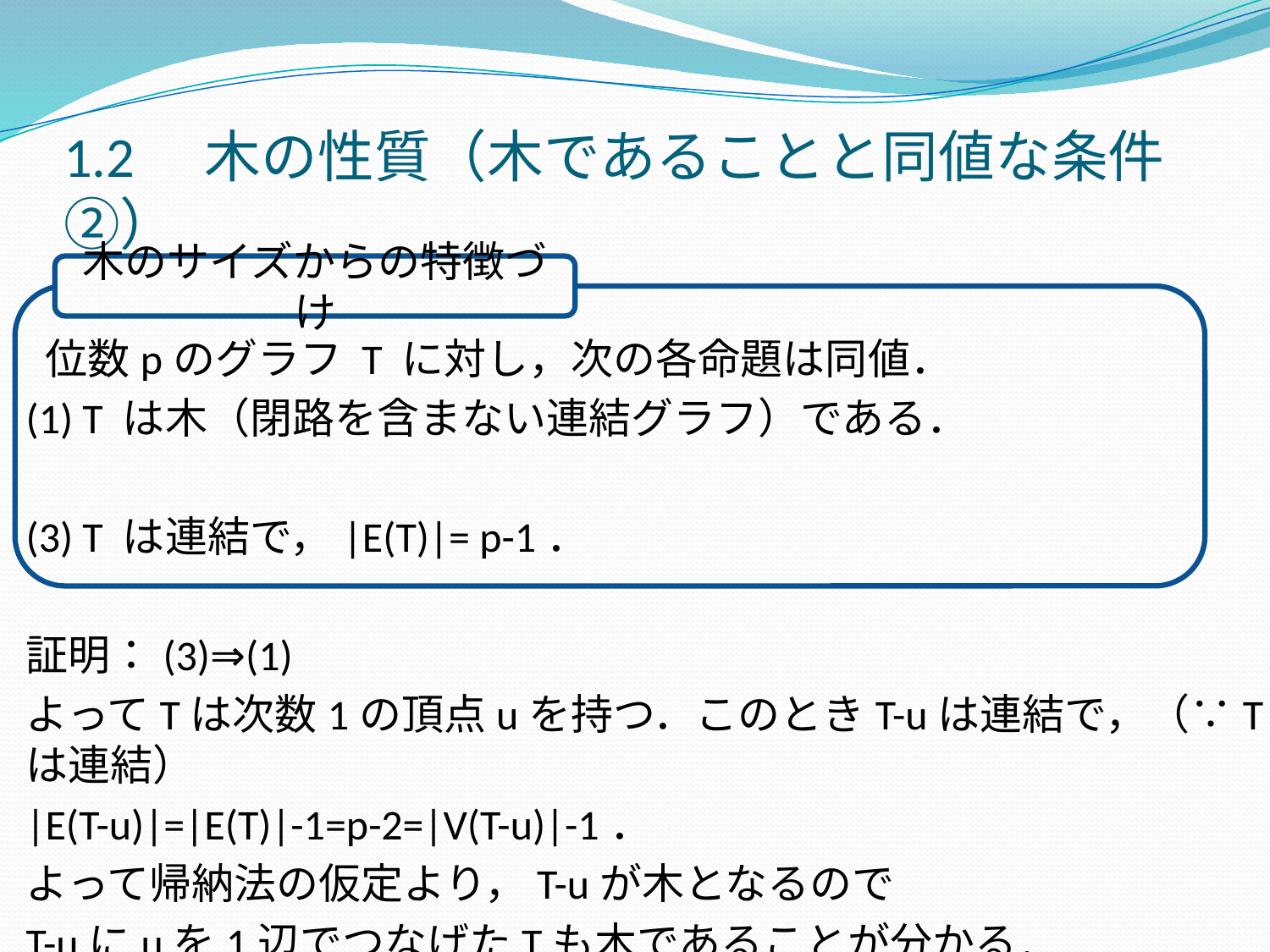

# 1.2　木の性質（木であることと同値な条件②）
木のサイズからの特徴づけ

 位数pのグラフ T に対し，次の各命題は同値．
(1) T は木（閉路を含まない連結グラフ）である．

(3) T は連結で，|E(T)|= p-1．

証明：(3)⇒(1)
よってTは次数1の頂点uを持つ．このときT-uは連結で，（∵Tは連結）
|E(T-u)|=|E(T)|-1=p-2=|V(T-u)|-1．
よって帰納法の仮定より，T-uが木となるので
T-uにuを1辺でつなげたTも木であることが分かる．